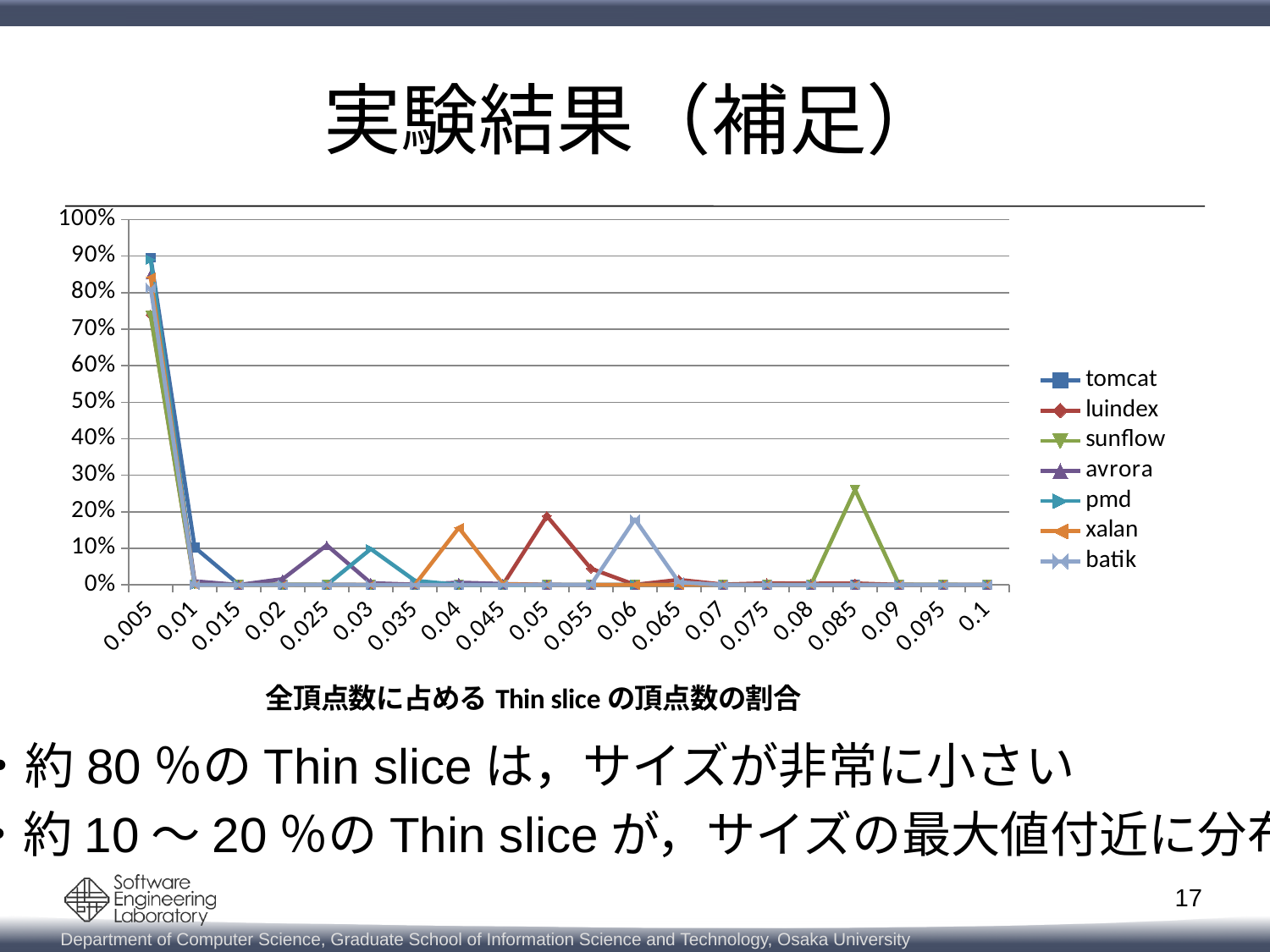

# 実験結果（補足）

### Chart

| Category | tomcat | luindex | sunflow | avrora | pmd | xalan | batik |
|---|---|---|---|---|---|---|---|
| 5.0000000000000001E-3 | 0.8957920792079208 | 0.739067674 | 0.7368165838283428 | 0.8509841706813489 | 0.8903617785142226 | 0.8418040440466225 | 0.8133660479053959 |
| 0.01 | 0.10255775577557756 | 0.000849113 | 0.0010001212268153715 | 0.009965588437715072 | 0.0 | 0.0 | 0.0 |
| 1.4999999999999999E-2 | 0.0009900990099009901 | 0.0 | 0.0002727603345860104 | 0.0 | 0.0 | 0.0 | 0.0 |
| 0.02 | 0.0004950495049504951 | 0.0 | 0.0003636804461146806 | 0.015939435650378527 | 0.0 | 0.0 | 0.0 |
| 2.5000000000000001E-2 | 0.00016501650165016502 | 0.0 | 0.0 | 0.10849277357192016 | 0.0 | 0.0 | 0.0 |
| 0.03 | 0.0 | 0.0 | 0.0 | 0.004872677219545768 | 0.09814277823805578 | 0.0 | 0.0 |
| 3.5000000000000003E-2 | 0.0 | 0.0 | 0.0 | 0.0007708189951823813 | 0.011495443247721624 | 0.0 | 0.0 |
| 0.04 | 0.0 | 0.0 | 0.0 | 0.0062491397109428765 | 0.0 | 0.15621578981260867 | 0.0 |
| 4.4999999999999998E-2 | 0.0 | 0.0 | 0.0 | 0.0026703372333103923 | 0.0 | 0.001980166140768884 | 0.0 |
| 0.05 | 0.0 | 0.188375647 | 0.0 | 5.5058499655884376e-05 | 0.0 | 0.0 | 0.0 |
| 5.5E-2 | 0.0 | 0.044366137 | 0.0 | 0.0 | 0.0 | 0.0 | 0.0 |
| 0.06 | 0.0 | 0.000297189 | 0.0 | 0.0 | 0.0 | 0.0 | 0.17954802941629963 |
| 6.5000000000000002E-2 | 0.0 | 0.013882992 | 0.0 | 0.0 | 0.0 | 0.0 | 0.007079218872553949 |
| 7.0000000000000007E-2 | 0.0 | 0.001061391 | 0.0 | 0.0 | 0.0 | 0.0 | 0.0 |
| 7.4999999999999997E-2 | 0.0 | 0.004585208 | 0.0 | 0.0 | 0.0 | 0.0 | 0.0 |
| 0.08 | 0.0 | 0.003311539 | 0.0 | 0.0 | 0.0 | 0.0 | 0.0 |
| 8.5000000000000006E-2 | 0.0 | 0.004160652 | 0.2603648927142684 | 0.0 | 0.0 | 0.0 | 0.0 |
| 0.09 | 0.0 | 4.24556e-05 | 0.0003333737422717905 | 0.0 | 0.0 | 0.0 | 0.0 |
| 9.5000000000000001E-2 | 0.0 | 0.0 | 9.092011152867015e-05 | 0.0 | 0.0 | 0.0 | 0.0 |
| 0.1 | 0.0 | 0.0 | 0.0 | 0.0 | 0.0 | 0.0 | 0.0 |
・約80％のThin sliceは，サイズが非常に小さい
・約10～20％のThin sliceが，サイズの最大値付近に分布
17